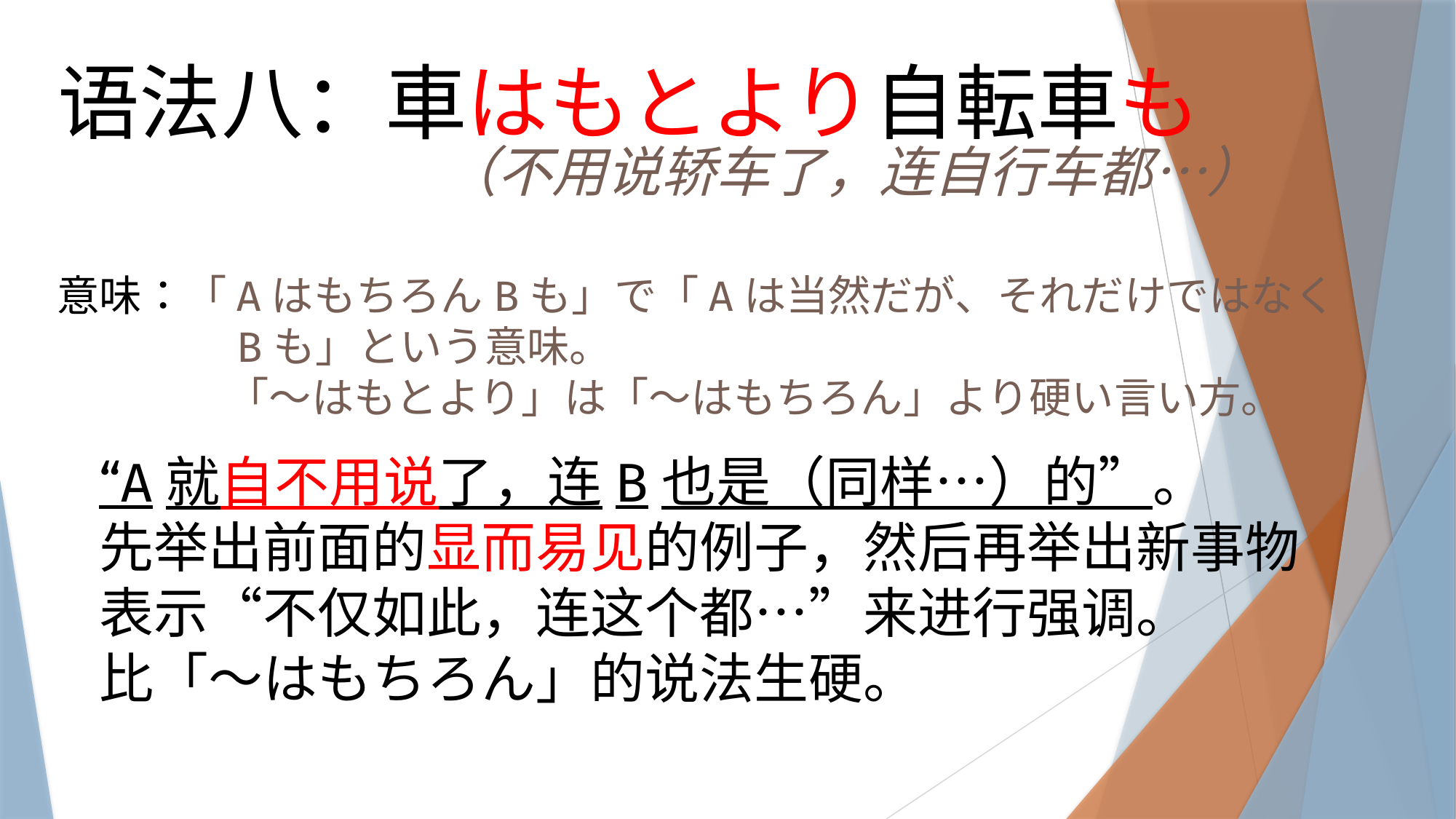

语法八：車はもとより自転車も
（不用说轿车了，连自行车都…）
意味：「AはもちろんBも」で「Aは当然だが、それだけではなく
　　　　Bも」という意味。
　　　　「～はもとより」は「～はもちろん」より硬い言い方。
“A就自不用说了，连B也是（同样…）的”。
先举出前面的显而易见的例子，然后再举出新事物
表示“不仅如此，连这个都…”来进行强调。
比「～はもちろん」的说法生硬。